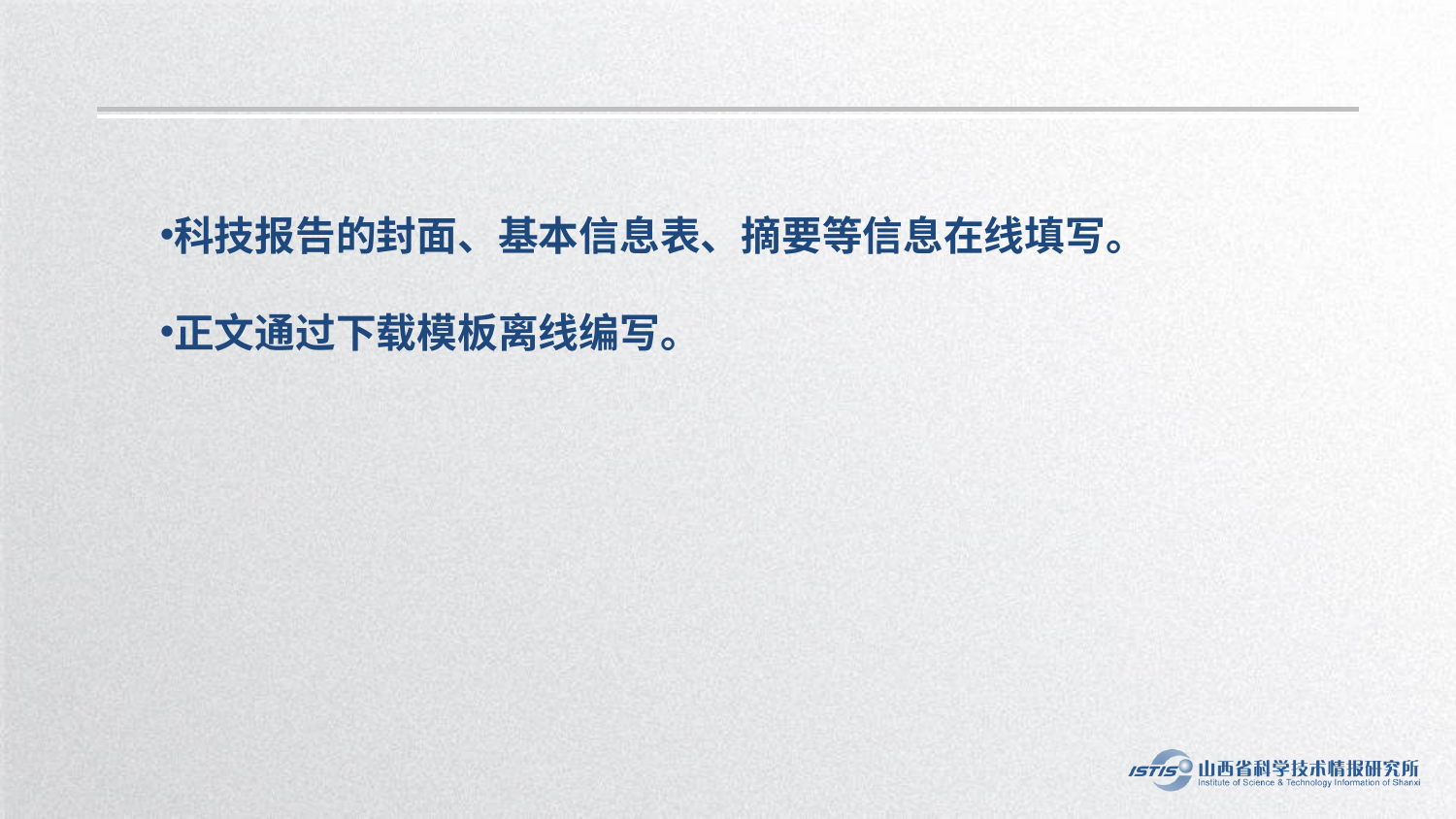

科技报告的封面、基本信息表、摘要等信息在线填写。

正文通过下载模板离线编写。